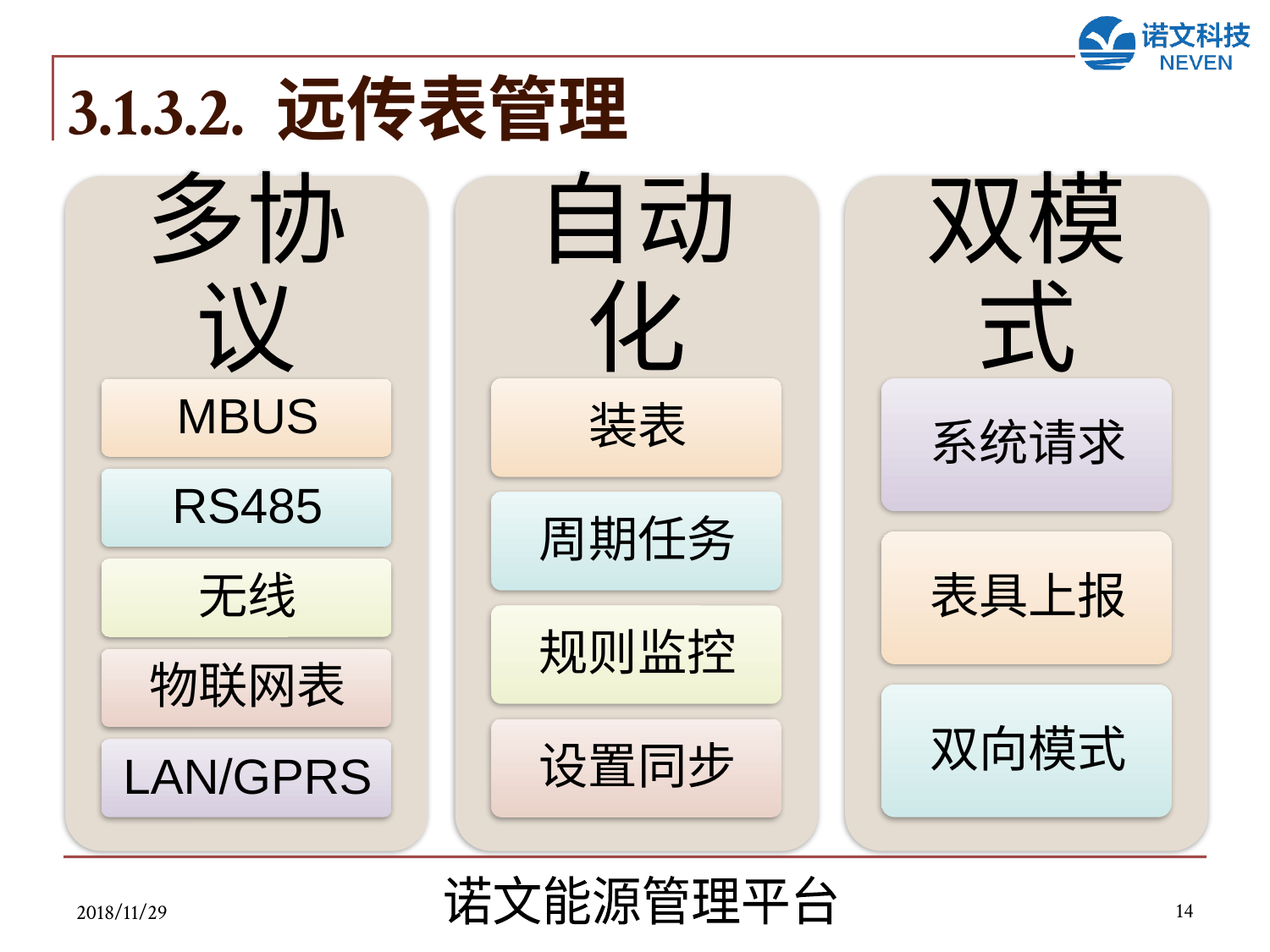

# 3.1.3.2. 远传表管理
多协议
MBUS
RS485
无线
物联网表
LAN/GPRS
自动化
装表
周期任务
规则监控
设置同步
双模式
系统请求
表具上报
双向模式
2018/11/29
14